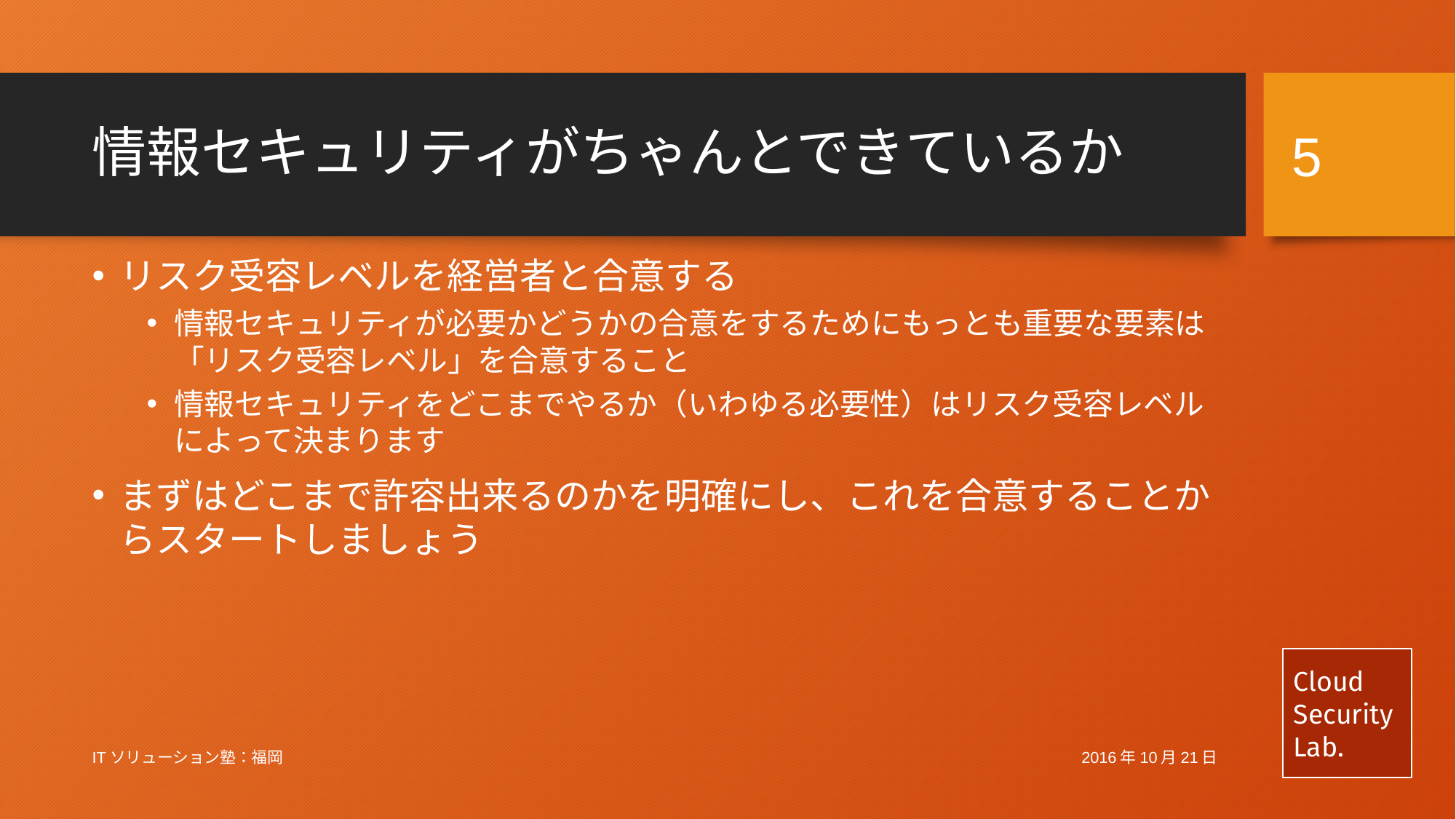

5
# 情報セキュリティがちゃんとできているか
リスク受容レベルを経営者と合意する
情報セキュリティが必要かどうかの合意をするためにもっとも重要な要素は「リスク受容レベル」を合意すること
情報セキュリティをどこまでやるか（いわゆる必要性）はリスク受容レベルによって決まります
まずはどこまで許容出来るのかを明確にし、これを合意することからスタートしましょう

2016年10月21日
ITソリューション塾：福岡